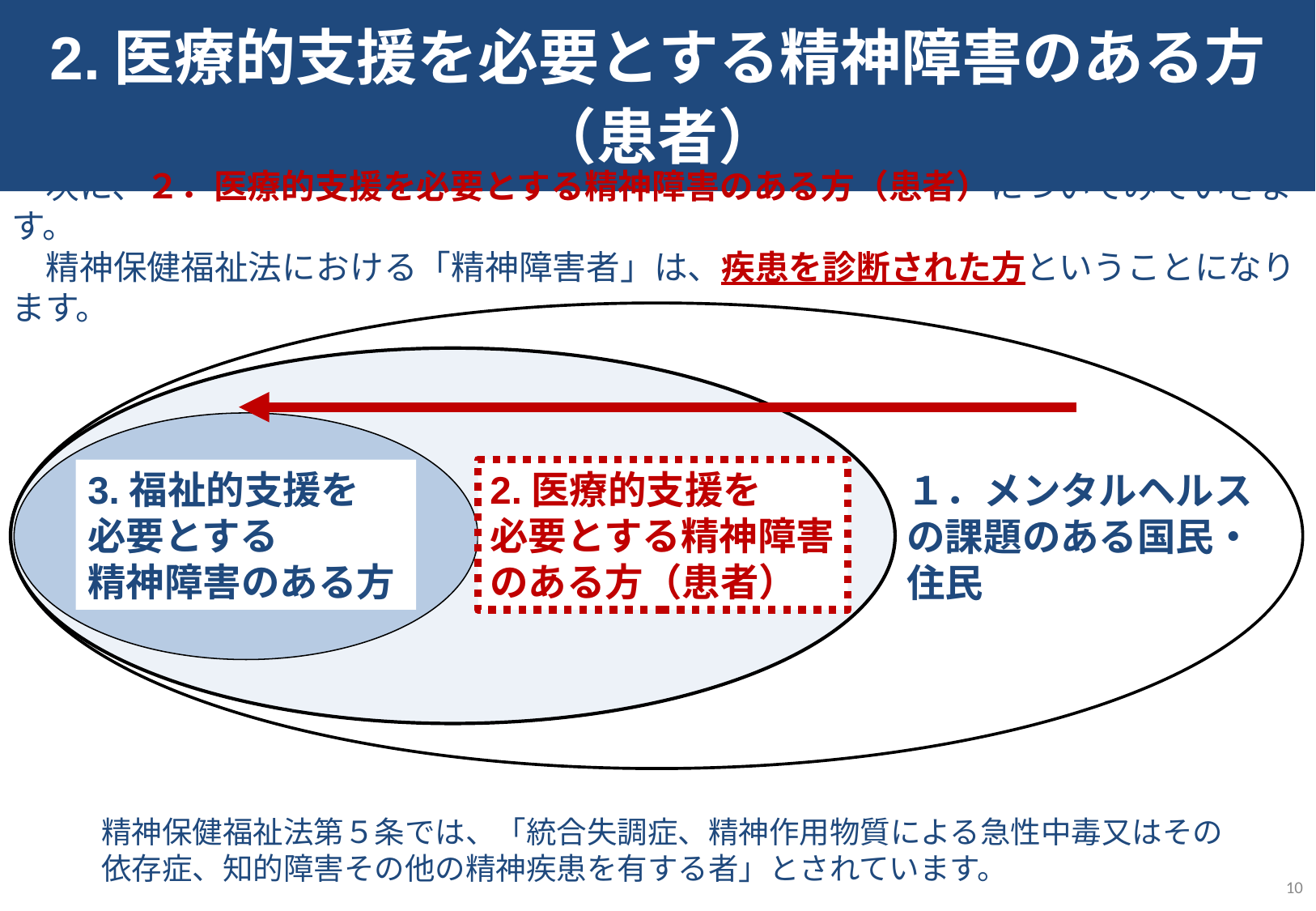

# 2.医療的支援を必要とする精神障害のある方（患者）
　次に、２．医療的支援を必要とする精神障害のある方（患者）についてみていきます。
　精神保健福祉法における「精神障害者」は、疾患を診断された方ということになります。

3.福祉的支援を
必要とする
精神障害のある方
2.医療的支援を
必要とする精神障害のある方（患者）
１．メンタルヘルスの課題のある国民・住民
精神保健福祉法第５条では、「統合失調症、精神作用物質による急性中毒又はその依存症、知的障害その他の精神疾患を有する者」とされています。
10